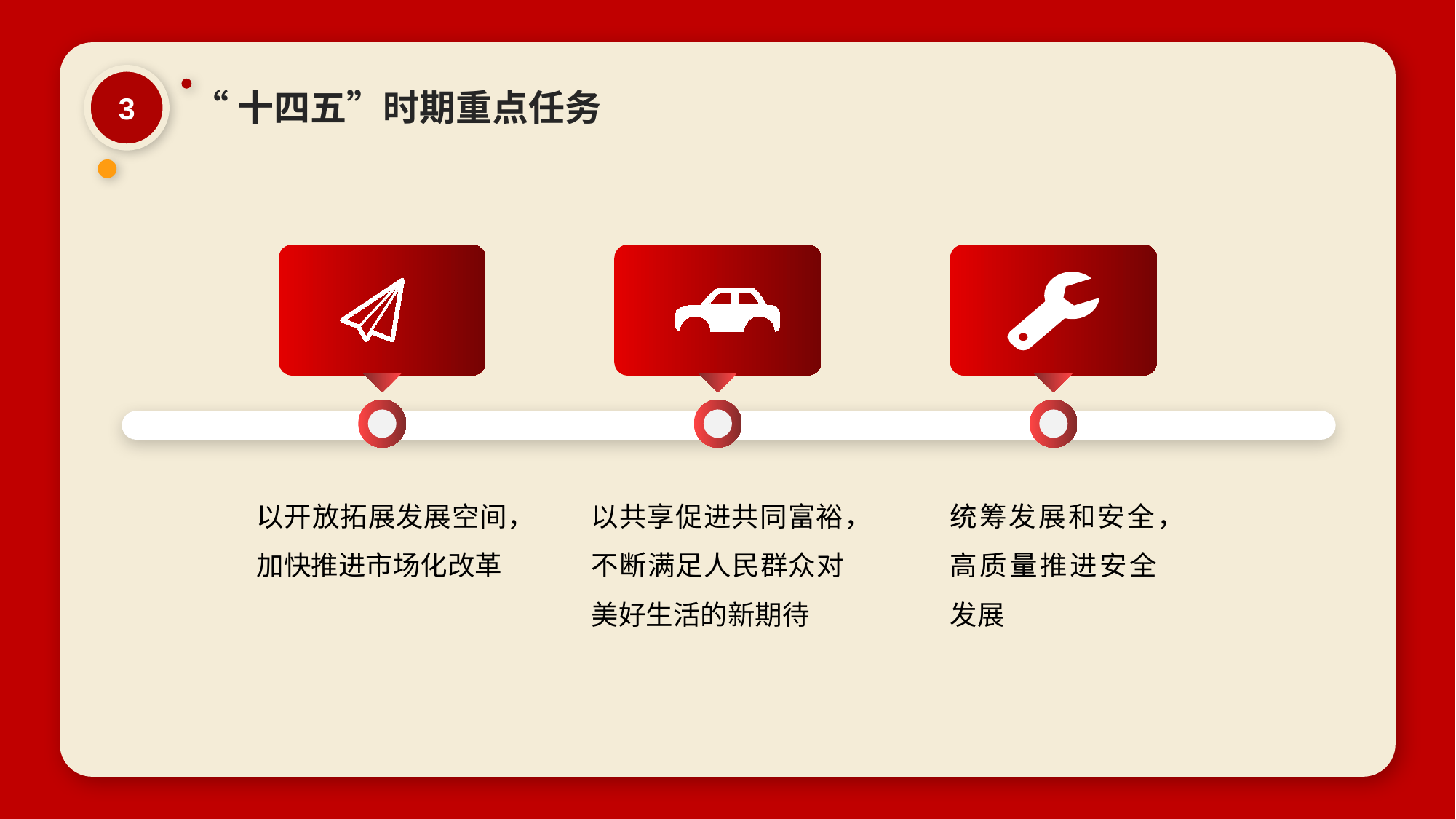

3
“十四五”时期重点任务

以开放拓展发展空间，加快推进市场化改革

以共享促进共同富裕，不断满足人民群众对美好生活的新期待

统筹发展和安全，高质量推进安全发展